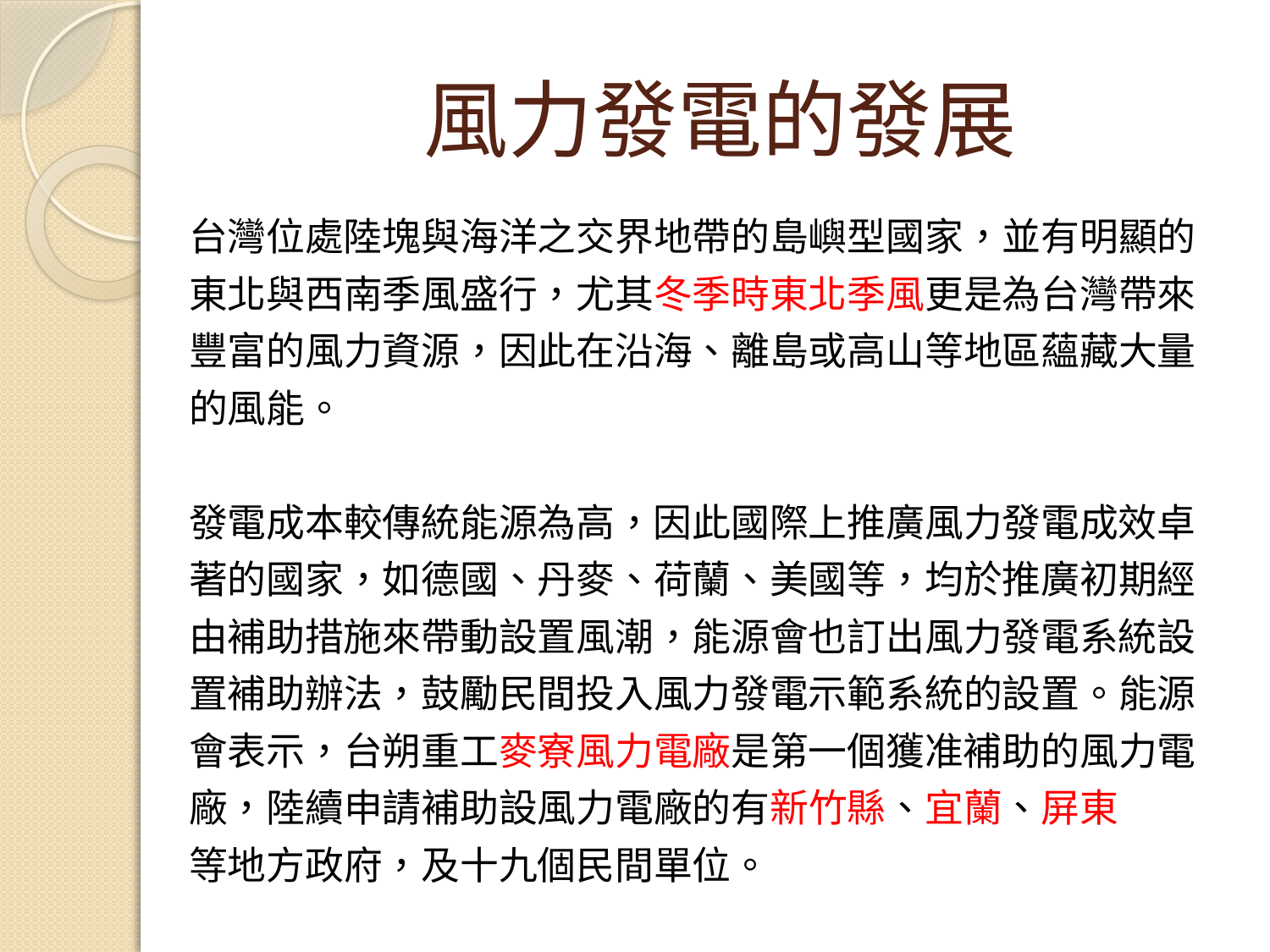

# 風力發電的發展
台灣位處陸塊與海洋之交界地帶的島嶼型國家，並有明顯的
東北與西南季風盛行，尤其冬季時東北季風更是為台灣帶來
豐富的風力資源，因此在沿海、離島或高山等地區蘊藏大量
的風能。

發電成本較傳統能源為高，因此國際上推廣風力發電成效卓
著的國家，如德國、丹麥、荷蘭、美國等，均於推廣初期經
由補助措施來帶動設置風潮，能源會也訂出風力發電系統設
置補助辦法，鼓勵民間投入風力發電示範系統的設置。能源
會表示，台朔重工麥寮風力電廠是第一個獲准補助的風力電
廠，陸續申請補助設風力電廠的有新竹縣、宜蘭、屏東
等地方政府，及十九個民間單位。